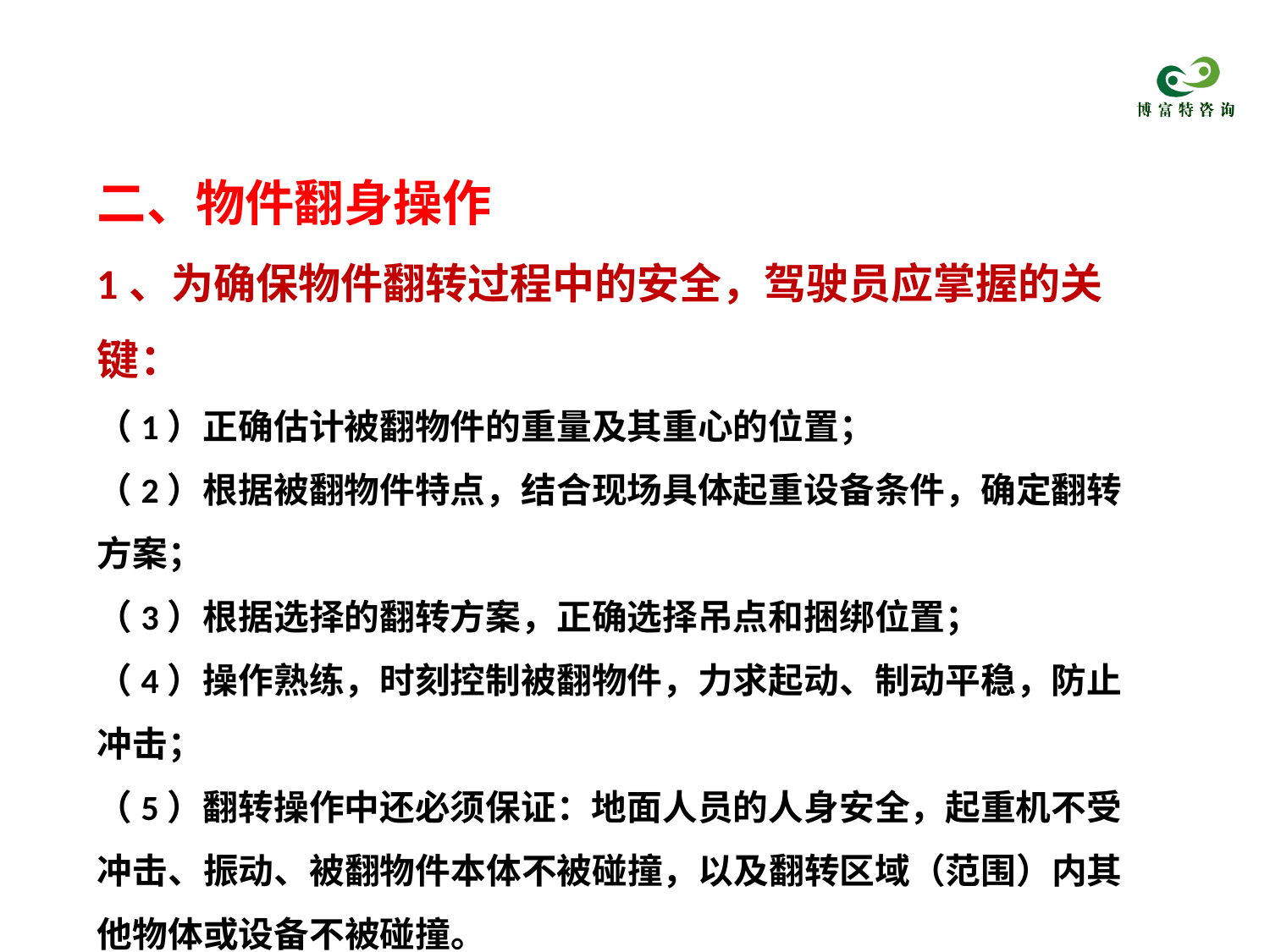

二、物件翻身操作
1、为确保物件翻转过程中的安全，驾驶员应掌握的关键：
（1）正确估计被翻物件的重量及其重心的位置；
（2）根据被翻物件特点，结合现场具体起重设备条件，确定翻转方案；
（3）根据选择的翻转方案，正确选择吊点和捆绑位置；
（4）操作熟练，时刻控制被翻物件，力求起动、制动平稳，防止冲击；
（5）翻转操作中还必须保证：地面人员的人身安全，起重机不受冲击、振动、被翻物件本体不被碰撞，以及翻转区域（范围）内其他物体或设备不被碰撞。
8